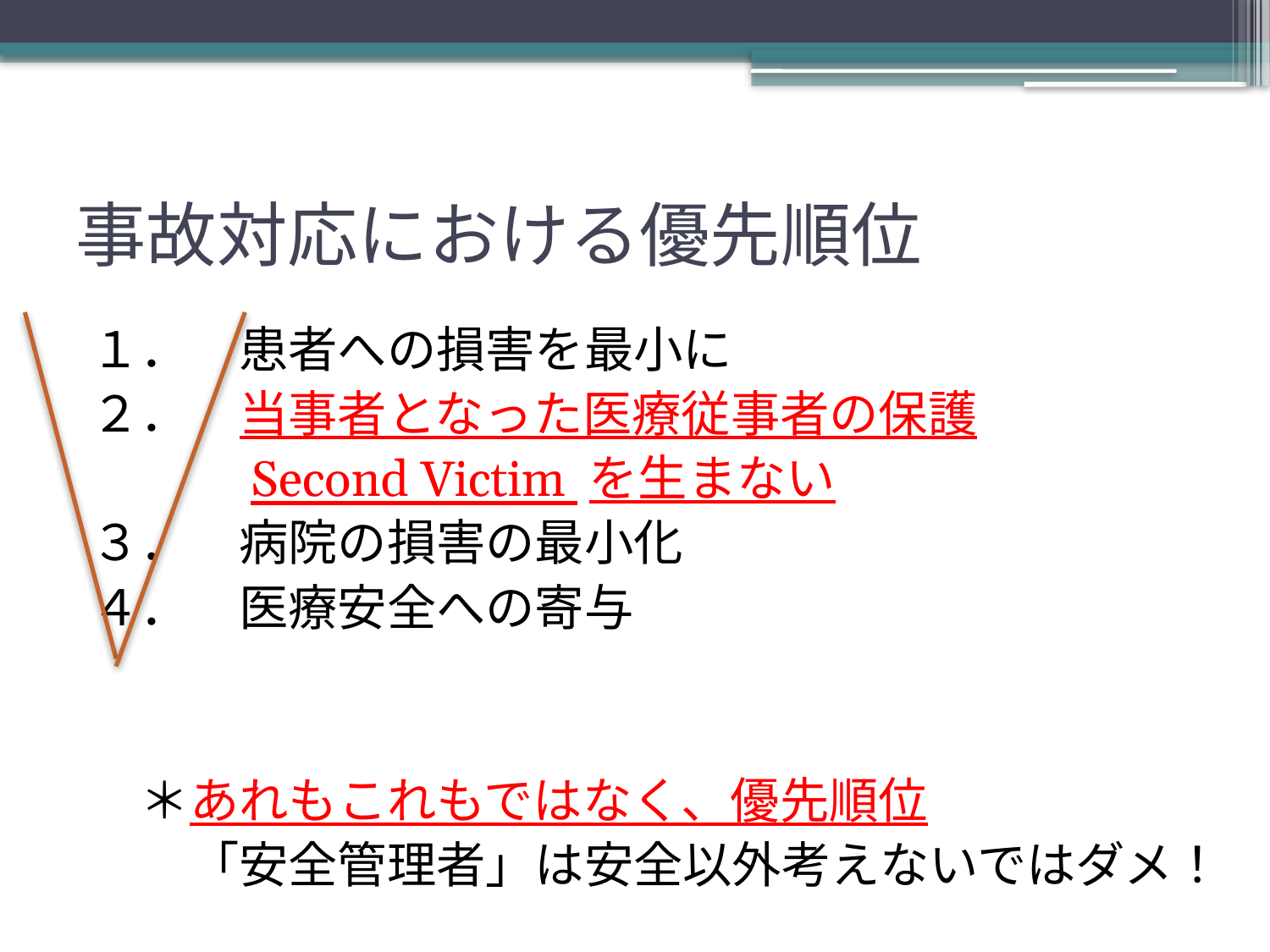

# 事故対応における優先順位
１．　患者への損害を最小に
２．　当事者となった医療従事者の保護
　　　Second Victim を生まない
３．　病院の損害の最小化
４．　医療安全への寄与

　＊あれもこれもではなく、優先順位
　　「安全管理者」は安全以外考えないではダメ！